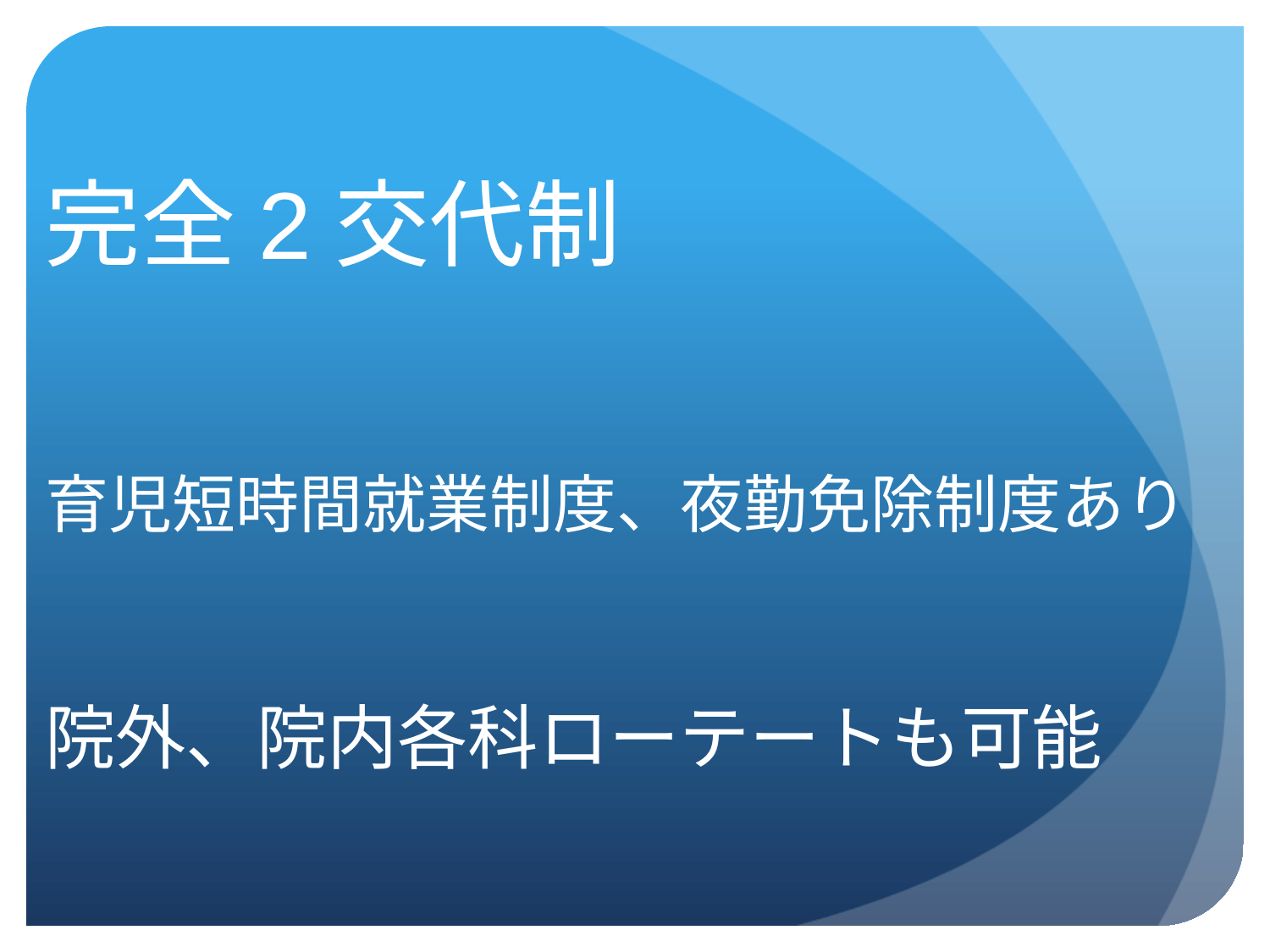

# 完全2交代制 育児短時間就業制度、夜勤免除制度あり 院外、院内各科ローテートも可能